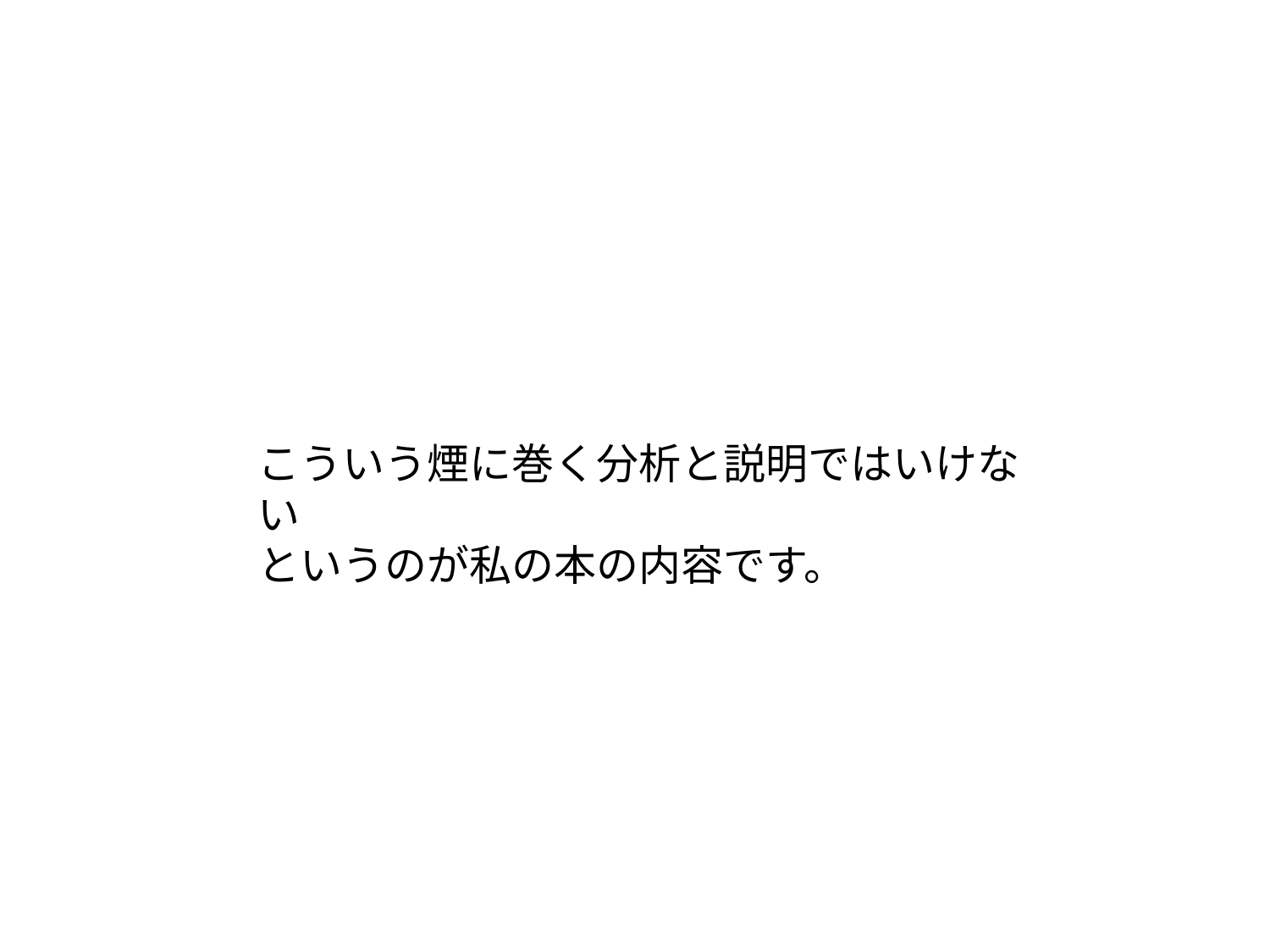

こういう煙に巻く分析と説明ではいけない
というのが私の本の内容です。